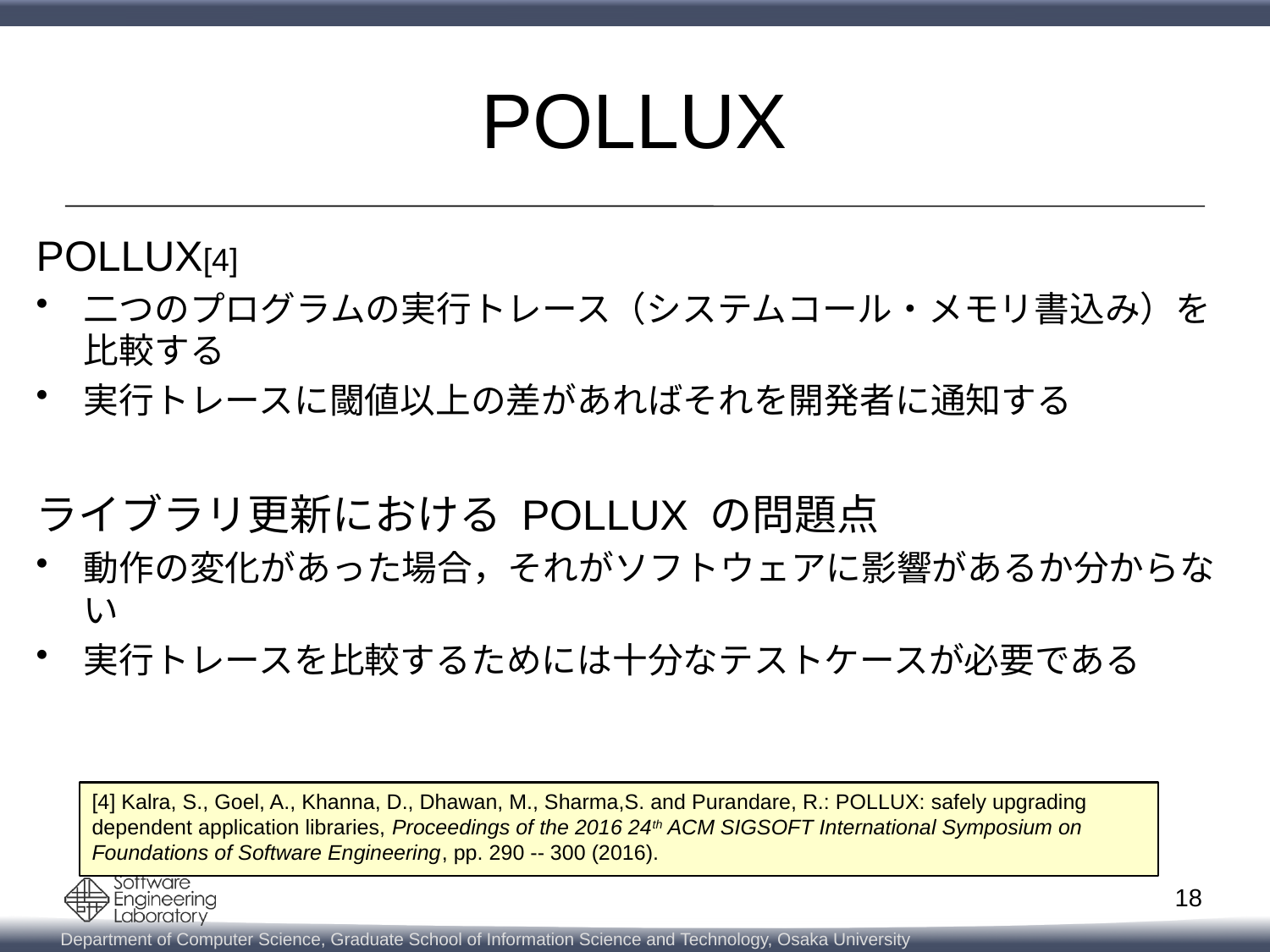

# POLLUX
POLLUX[4]
二つのプログラムの実行トレース（システムコール・メモリ書込み）を比較する
実行トレースに閾値以上の差があればそれを開発者に通知する

ライブラリ更新における POLLUX の問題点
動作の変化があった場合，それがソフトウェアに影響があるか分からない
実行トレースを比較するためには十分なテストケースが必要である
[4] Kalra, S., Goel, A., Khanna, D., Dhawan, M., Sharma,S. and Purandare, R.: POLLUX: safely upgrading dependent application libraries, Proceedings of the 2016 24th ACM SIGSOFT International Symposium on Foundations of Software Engineering, pp. 290 -- 300 (2016).
18